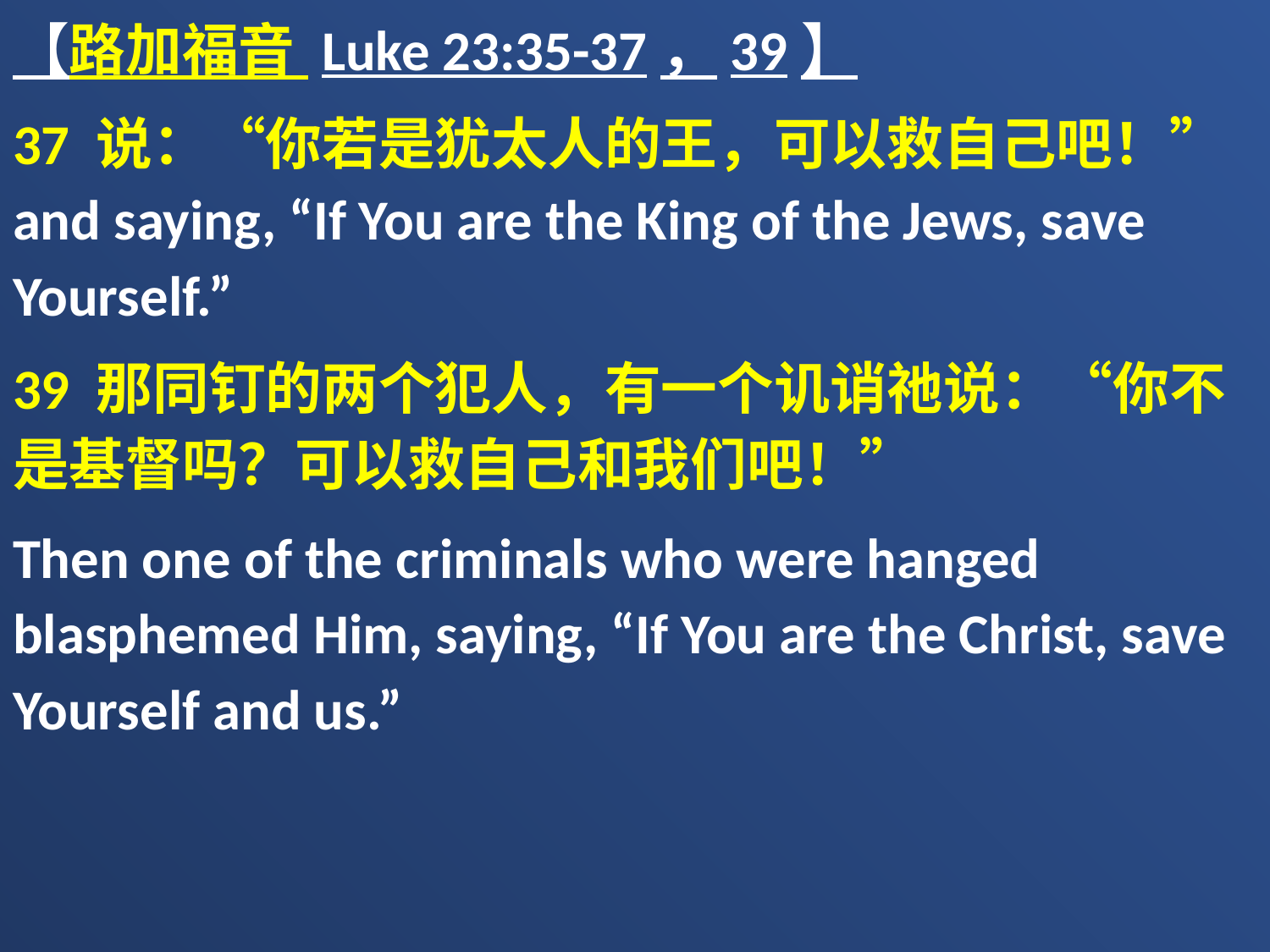

【路加福音 Luke 23:35-37，39】
37 说：“你若是犹太人的王，可以救自己吧！” and saying, “If You are the King of the Jews, save Yourself.”
39 那同钉的两个犯人，有一个讥诮祂说：“你不是基督吗？可以救自己和我们吧！”
Then one of the criminals who were hanged blasphemed Him, saying, “If You are the Christ, save Yourself and us.”